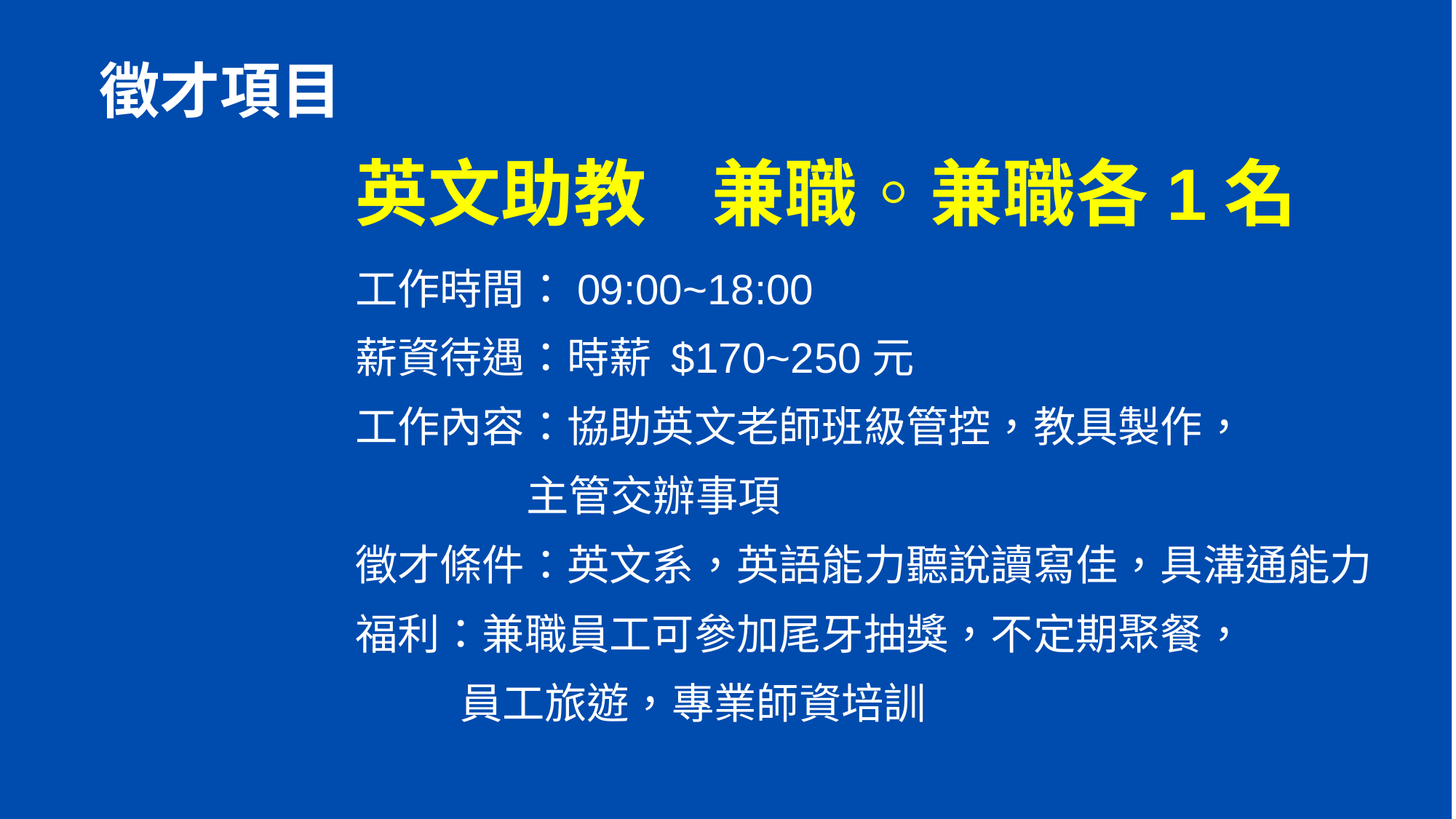

徵才項目
英文助教    兼職◦兼職各1名
工作時間：09:00~18:00
薪資待遇：時薪 $170~250元
工作內容：協助英文老師班級管控，教具製作，
                 主管交辦事項
徵才條件：英文系，英語能力聽說讀寫佳，具溝通能力
福利：兼職員工可參加尾牙抽獎，不定期聚餐，
          員工旅遊，專業師資培訓